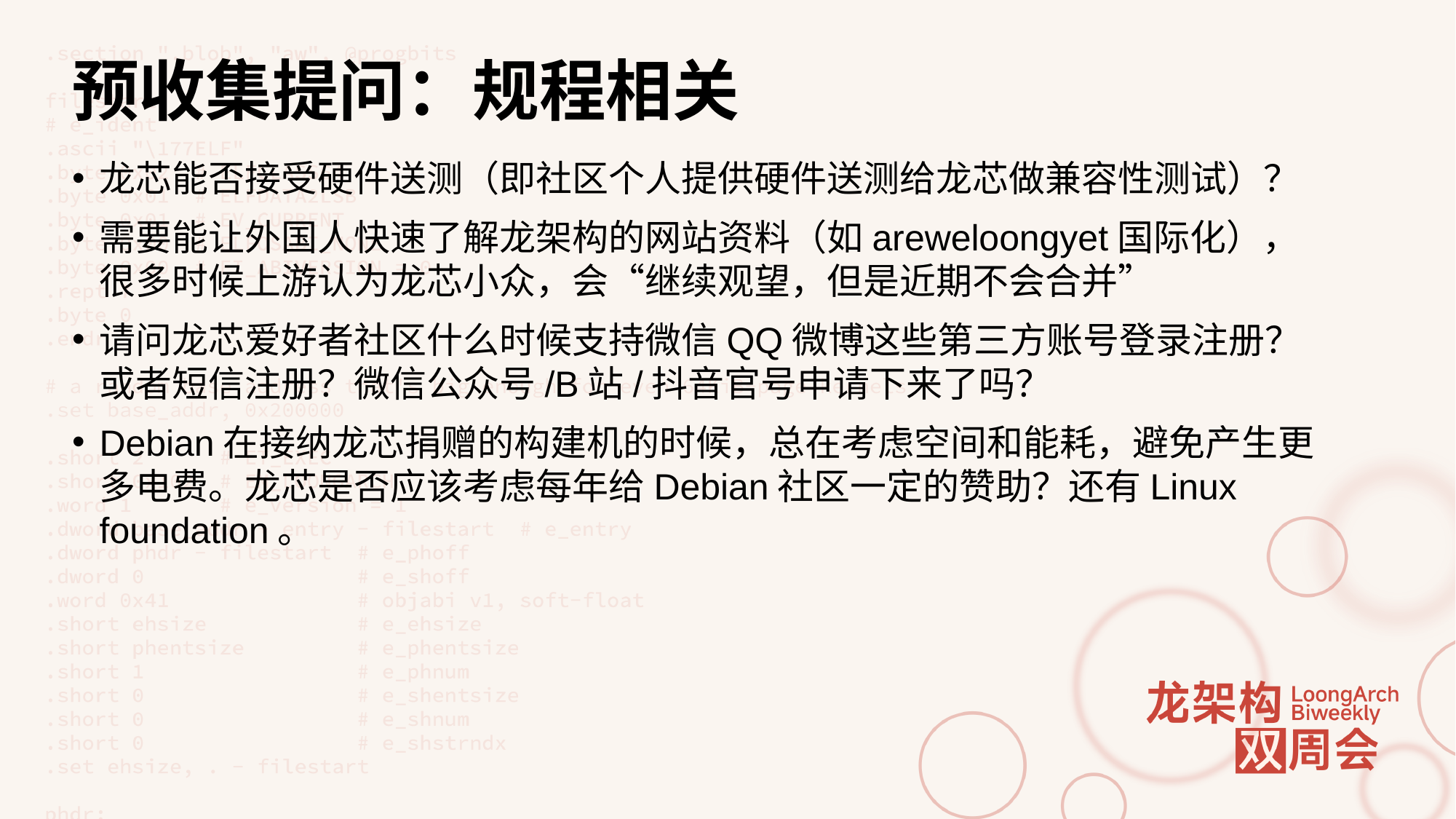

# 预收集提问：规程相关
龙芯能否接受硬件送测（即社区个人提供硬件送测给龙芯做兼容性测试）？
需要能让外国人快速了解龙架构的网站资料（如areweloongyet国际化），很多时候上游认为龙芯小众，会“继续观望，但是近期不会合并”
请问龙芯爱好者社区什么时候支持微信QQ微博这些第三方账号登录注册？或者短信注册？微信公众号/B站/抖音官号申请下来了吗？
Debian在接纳龙芯捐赠的构建机的时候，总在考虑空间和能耗，避免产生更多电费。龙芯是否应该考虑每年给Debian社区一定的赞助？还有Linux foundation。